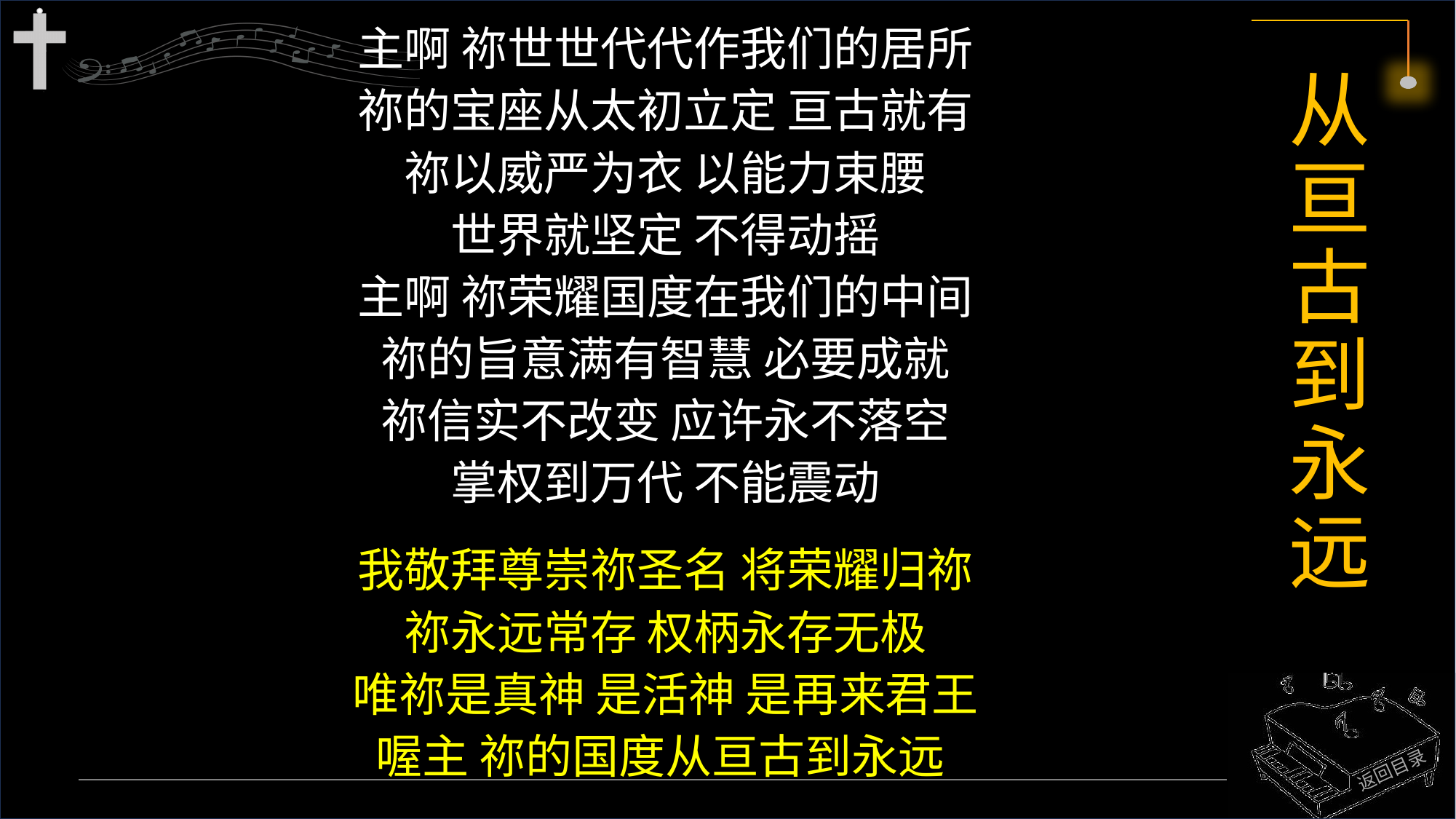

主啊 祢世世代代作我们的居所
祢的宝座从太初立定 亘古就有
祢以威严为衣 以能力束腰
世界就坚定 不得动摇
主啊 祢荣耀国度在我们的中间
祢的旨意满有智慧 必要成就
祢信实不改变 应许永不落空
掌权到万代 不能震动

我敬拜尊崇祢圣名 将荣耀归祢
祢永远常存 权柄永存无极
唯祢是真神 是活神 是再来君王
喔主 祢的国度从亘古到永远
# 从亘古到永远